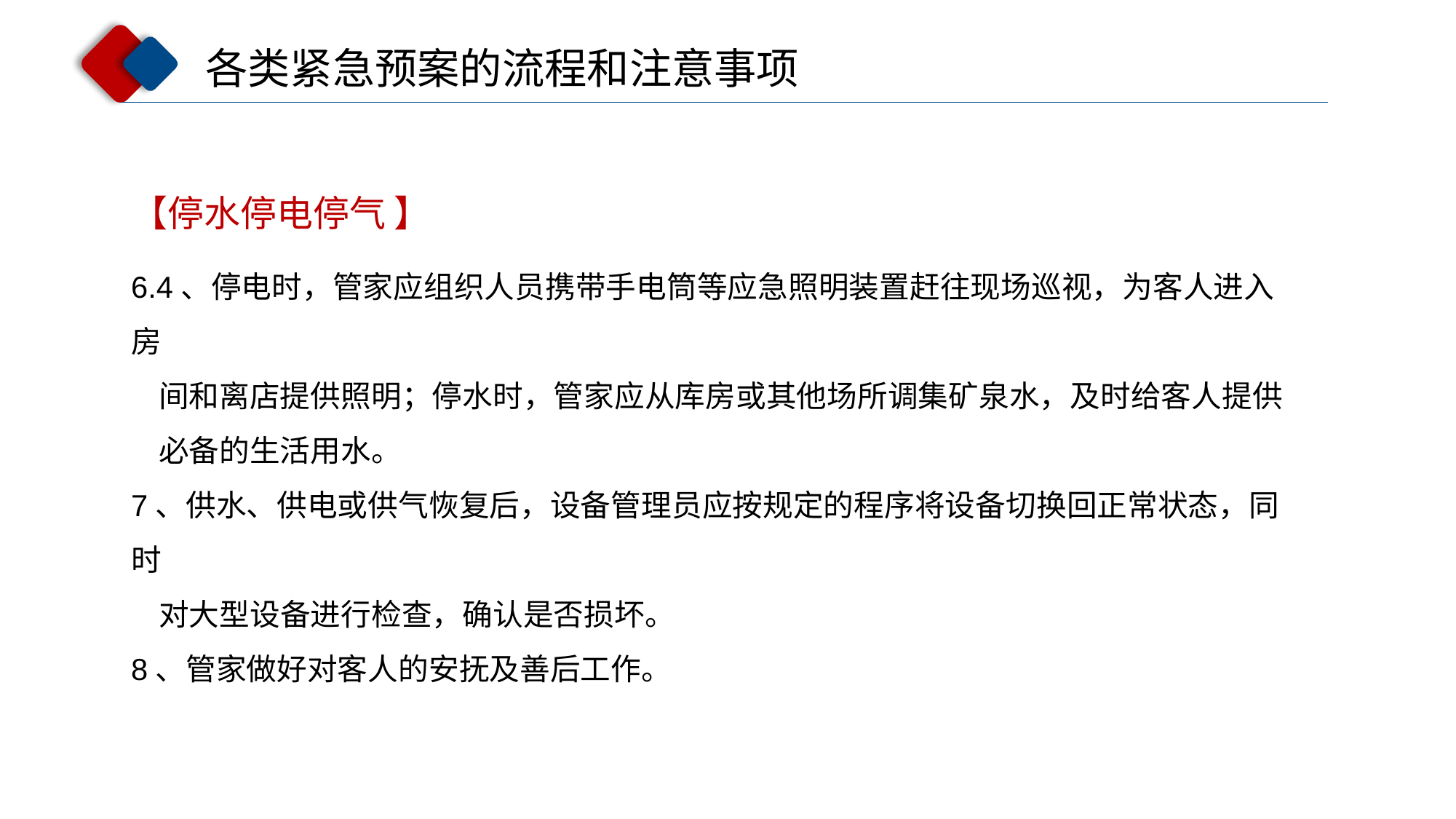

各类紧急预案的流程和注意事项
【停水停电停气 】
6.4、停电时，管家应组织人员携带手电筒等应急照明装置赶往现场巡视，为客人进入房
   间和离店提供照明；停水时，管家应从库房或其他场所调集矿泉水，及时给客人提供
   必备的生活用水。
7、供水、供电或供气恢复后，设备管理员应按规定的程序将设备切换回正常状态，同时
   对大型设备进行检查，确认是否损坏。
8、管家做好对客人的安抚及善后工作。